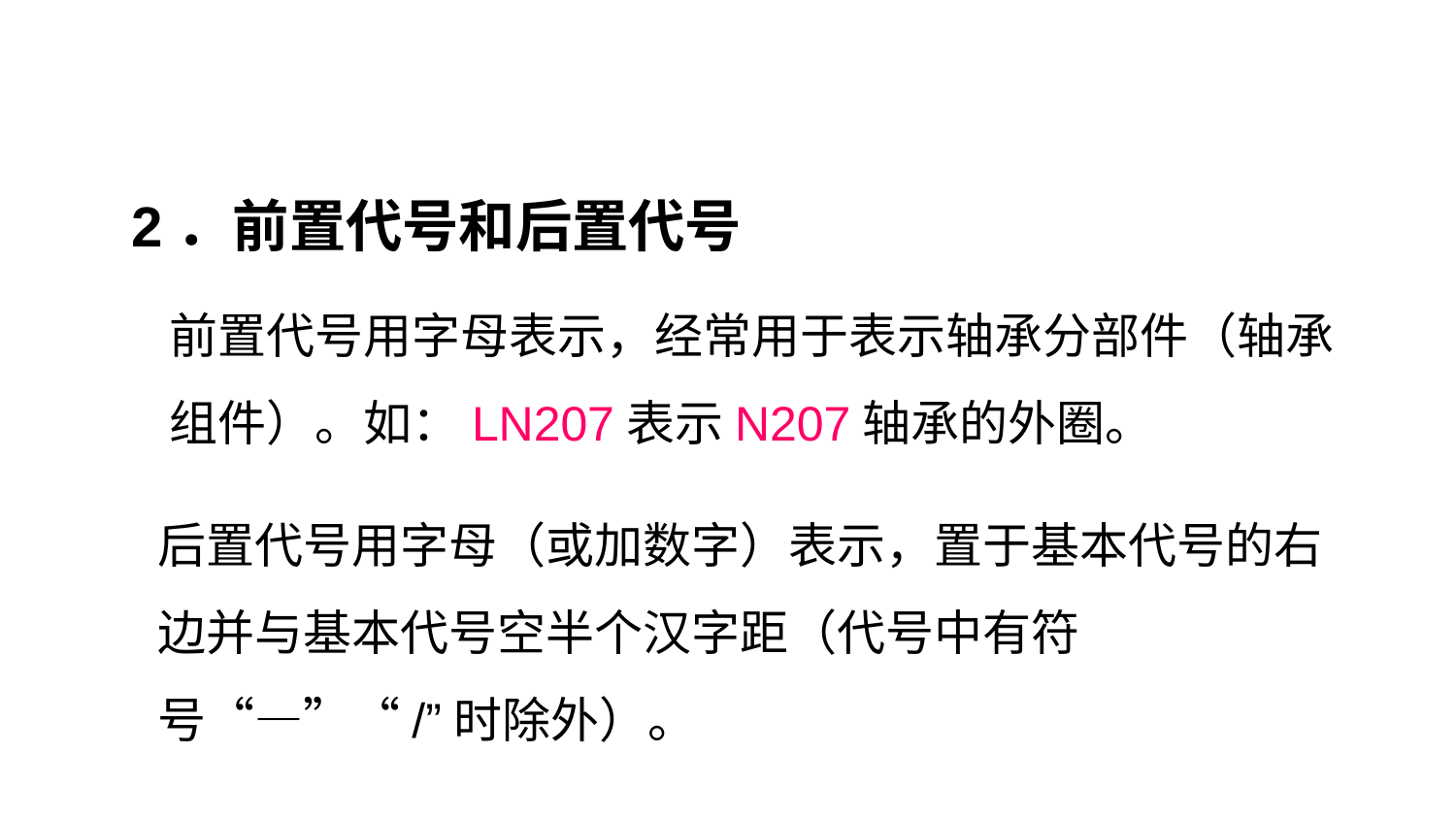

2．前置代号和后置代号
前置代号用字母表示，经常用于表示轴承分部件（轴承组件）。如：LN207表示N207轴承的外圈。
后置代号用字母（或加数字）表示，置于基本代号的右边并与基本代号空半个汉字距（代号中有符号“—”“/”时除外）。